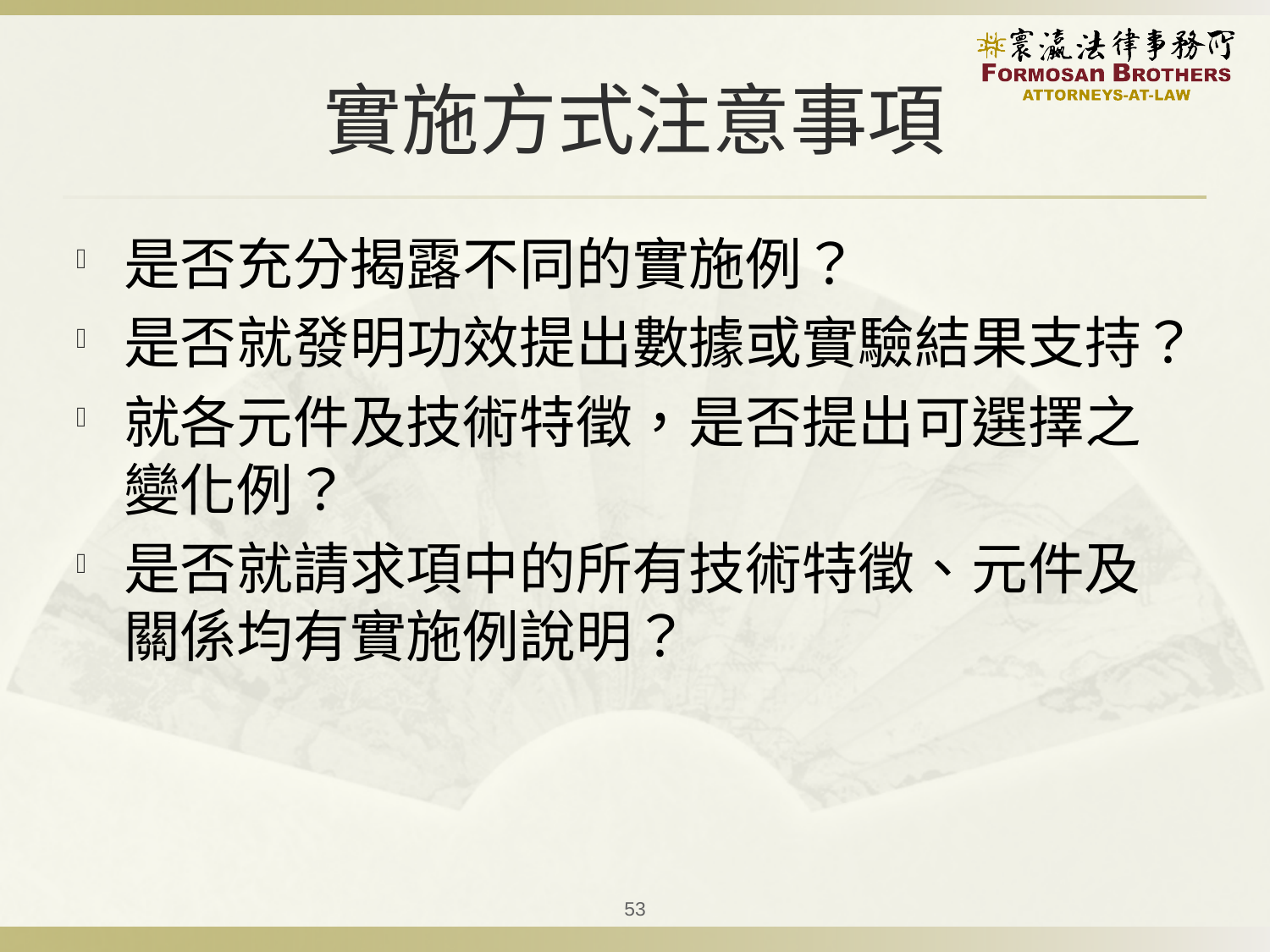

# 實施方式注意事項
是否充分揭露不同的實施例？
是否就發明功效提出數據或實驗結果支持？
就各元件及技術特徵，是否提出可選擇之變化例？
是否就請求項中的所有技術特徵、元件及關係均有實施例說明？

53